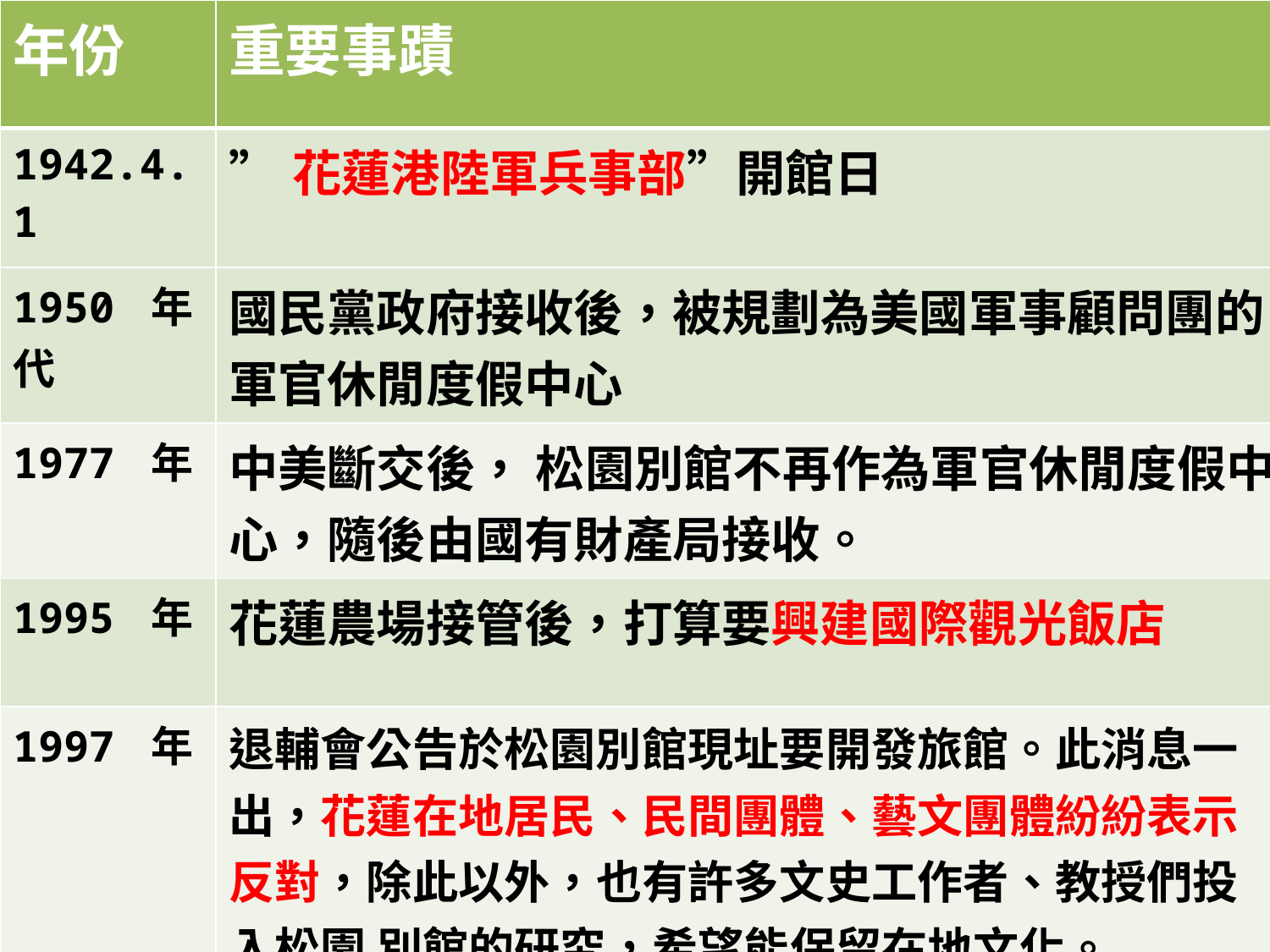

| 年份 | 重要事蹟 |
| --- | --- |
| 1942.4.1 | ”花蓮港陸軍兵事部”開館日 |
| 1950 年代 | 國民黨政府接收後，被規劃為美國軍事顧問團的軍官休閒度假中心 |
| 1977 年 | 中美斷交後， 松園別館不再作為軍官休閒度假中心，隨後由國有財產局接收。 |
| 1995 年 | 花蓮農場接管後，打算要興建國際觀光飯店 |
| 1997 年 | 退輔會公告於松園別館現址要開發旅館。此消息一出，花蓮在地居民、民間團體、藝文團體紛紛表示反對，除此以外，也有許多文史工作者、教授們投入松園 別館的研究，希望能保留在地文化。 |
#